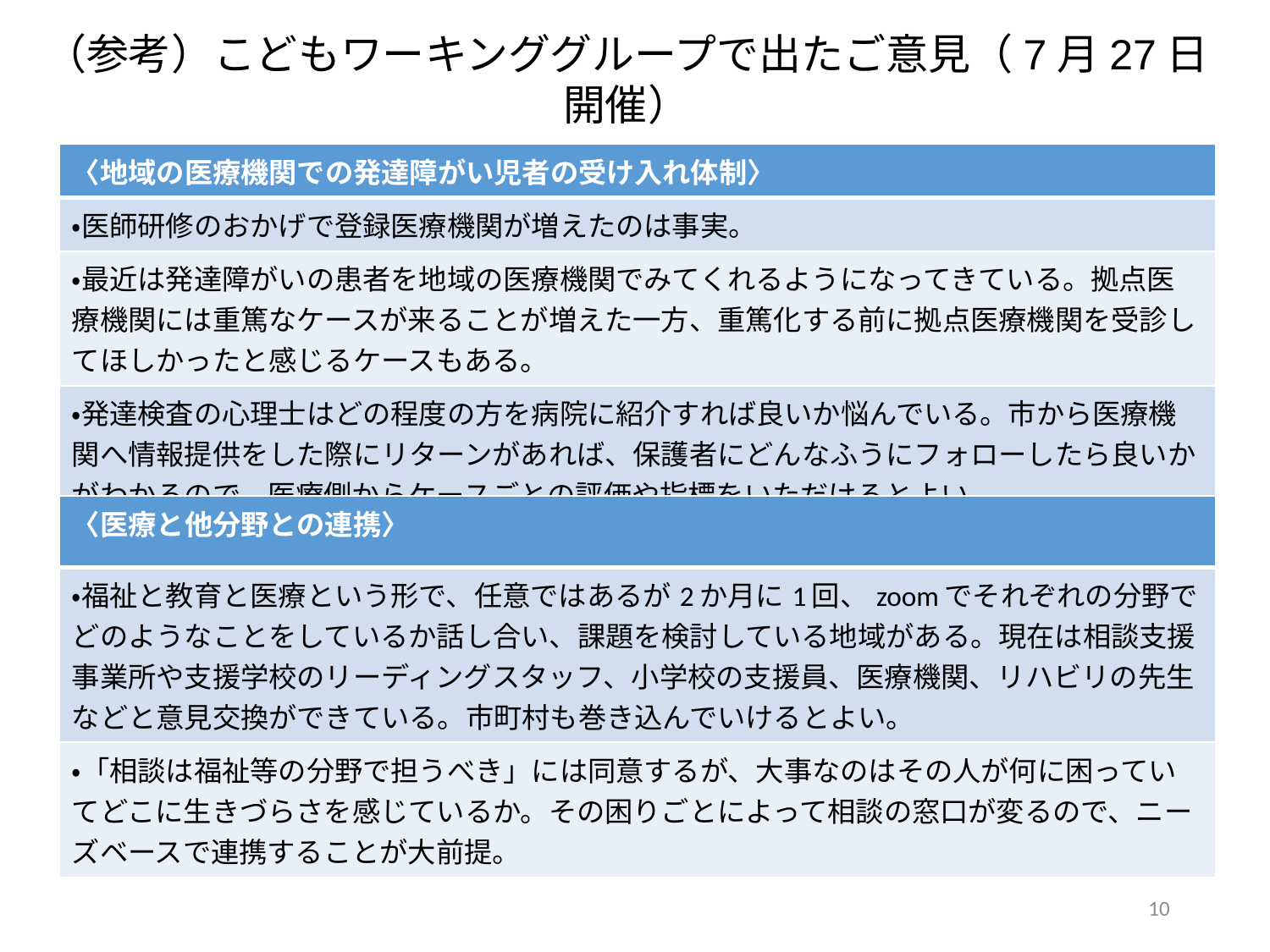

（参考）こどもワーキンググループで出たご意見（7月27日開催）
| 〈地域の医療機関での発達障がい児者の受け入れ体制〉 |
| --- |
| ・医師研修のおかげで登録医療機関が増えたのは事実。 |
| ・最近は発達障がいの患者を地域の医療機関でみてくれるようになってきている。拠点医療機関には重篤なケースが来ることが増えた一方、重篤化する前に拠点医療機関を受診してほしかったと感じるケースもある。 |
| ・発達検査の心理士はどの程度の方を病院に紹介すれば良いか悩んでいる。市から医療機関へ情報提供をした際にリターンがあれば、保護者にどんなふうにフォローしたら良いかがわかるので、医療側からケースごとの評価や指標をいただけるとよい。 |
| 〈医療と他分野との連携〉 |
| --- |
| ・福祉と教育と医療という形で、任意ではあるが2か月に1回、zoomでそれぞれの分野でどのようなことをしているか話し合い、課題を検討している地域がある。現在は相談支援事業所や支援学校のリーディングスタッフ、小学校の支援員、医療機関、リハビリの先生などと意見交換ができている。市町村も巻き込んでいけるとよい。 |
| ・「相談は福祉等の分野で担うべき」には同意するが、大事なのはその人が何に困っていてどこに生きづらさを感じているか。その困りごとによって相談の窓口が変るので、ニーズベースで連携することが大前提。 |
10